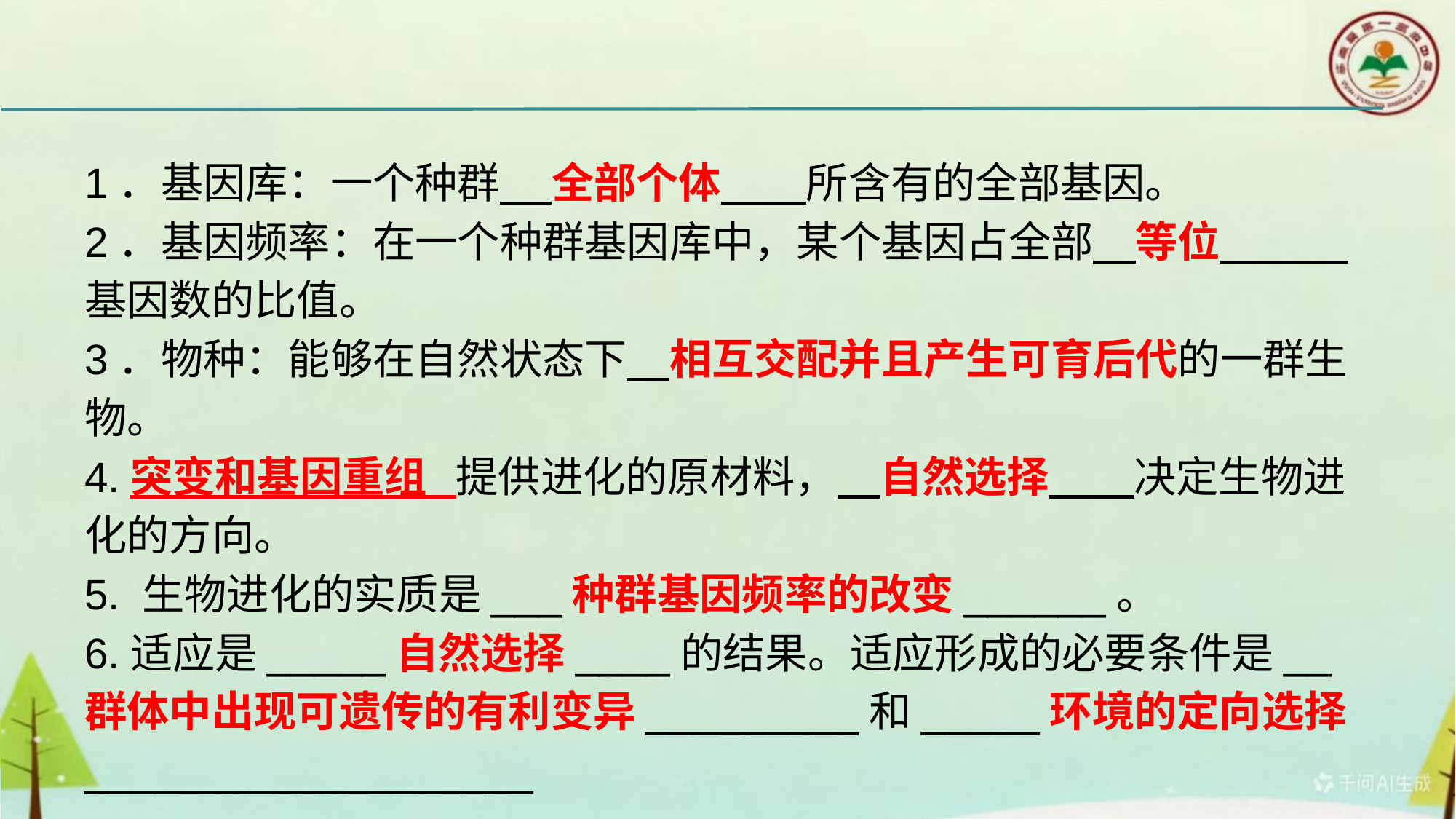

#
1．基因库：一个种群 　全部个体　　所含有的全部基因。
2．基因频率：在一个种群基因库中，某个基因占全部　等位　　　基因数的比值。
3．物种：能够在自然状态下　相互交配并且产生可育后代的一群生物。
4.突变和基因重组   提供进化的原材料，　自然选择　　决定生物进化的方向。
5. 生物进化的实质是___种群基因频率的改变______。
6.适应是_____自然选择____的结果。适应形成的必要条件是__群体中出现可遗传的有利变异_________和_____环境的定向选择
___________________